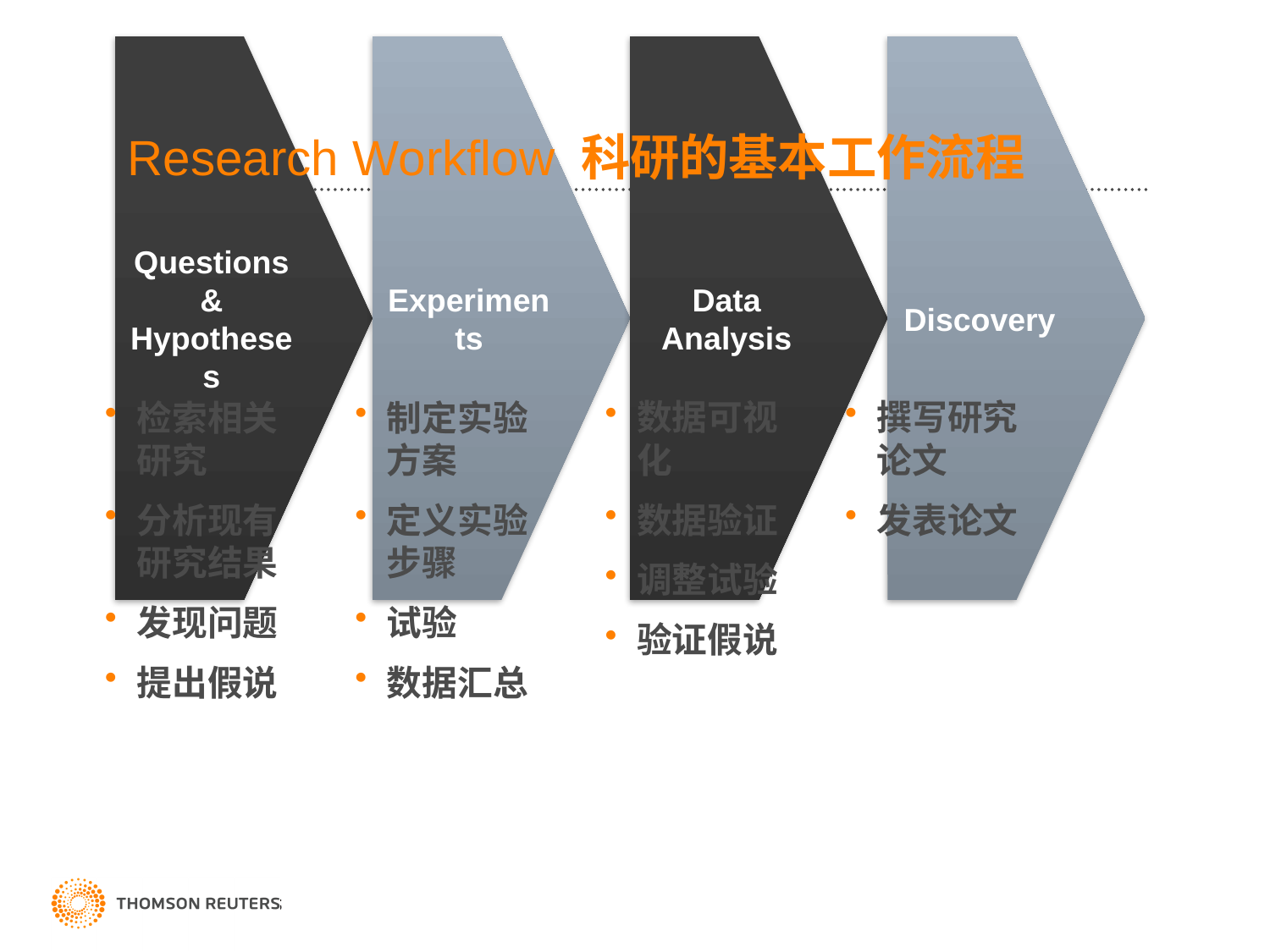

Questions & Hypotheses
Experiments
Data Analysis
Discovery
# Research Workflow 科研的基本工作流程
数据可视化
数据验证
调整试验
验证假说
撰写研究论文
发表论文
检索相关研究
分析现有研究结果
发现问题
提出假说
制定实验方案
定义实验步骤
试验
数据汇总